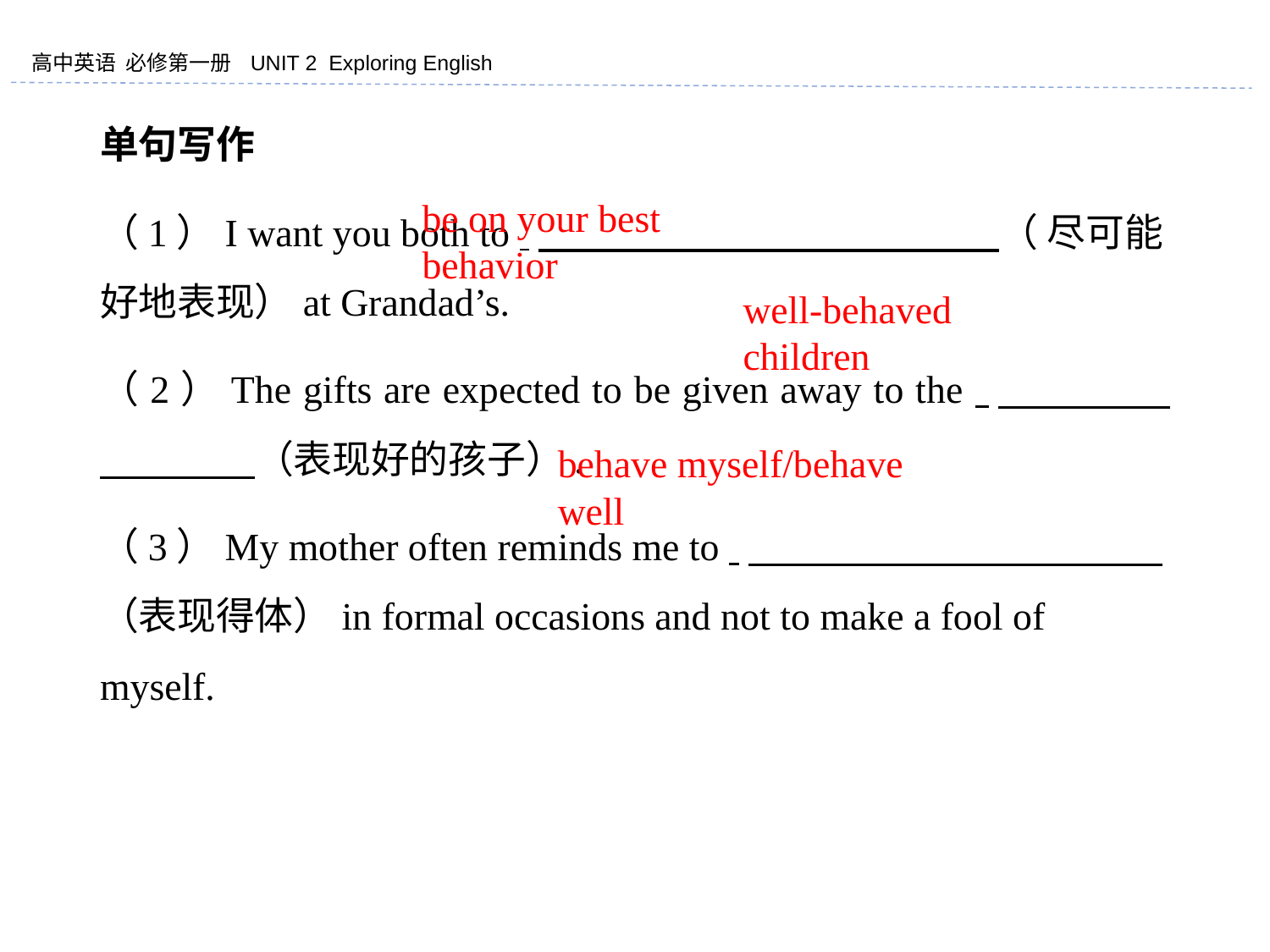

单句写作
（1）I want you both to  　　　　  　　　　 　　　 （ 尽可能好地表现）at Grandad’s.
（2）The gifts are expected to be given away to the  　　　　  　　　　（表现好的孩子）.
（3）My mother often reminds me to  　　　　  　　　　           （表现得体）in formal occasions and not to make a fool of myself.

be on your best behavior
well-behaved children
behave myself/behave well